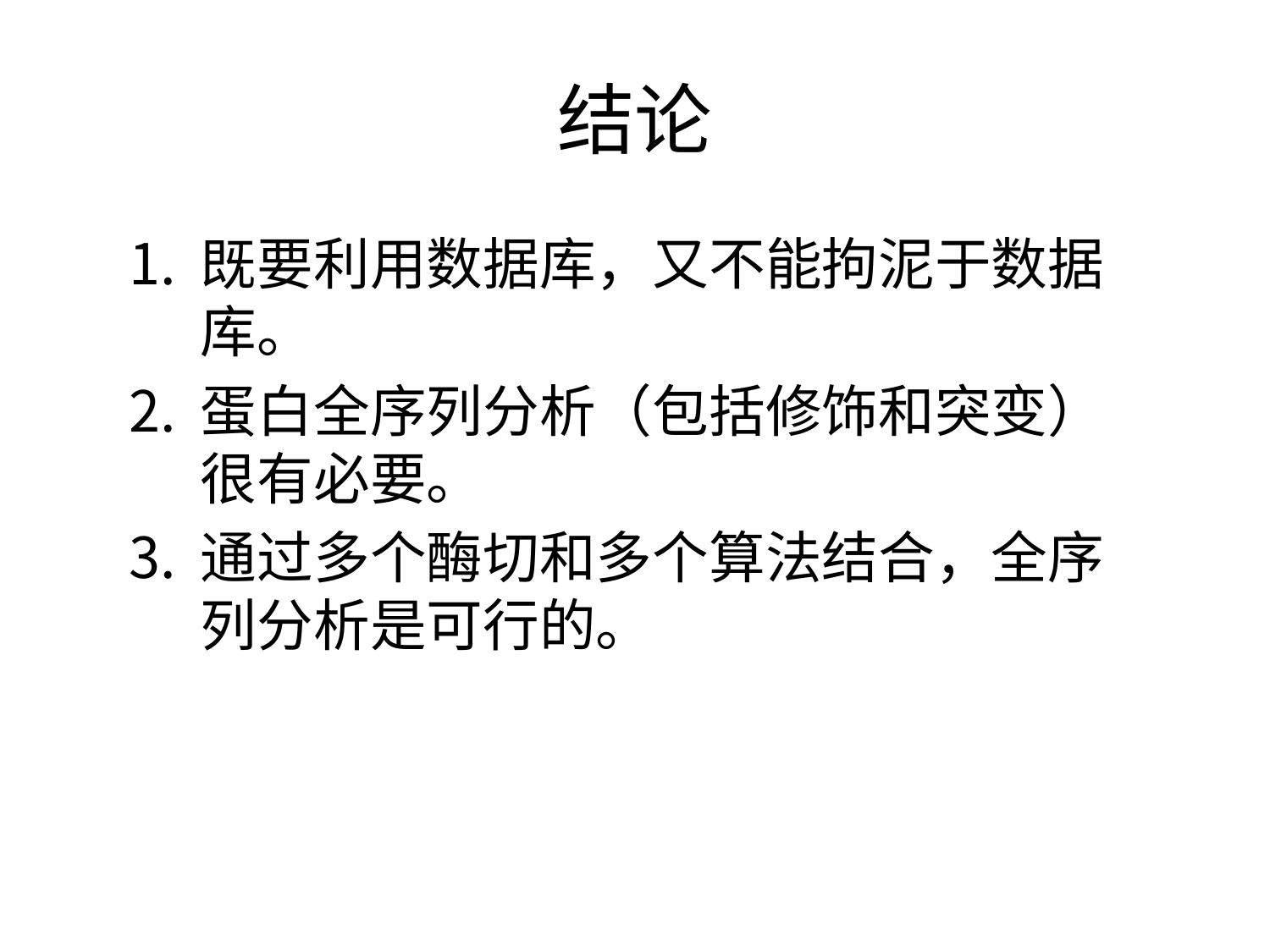

# 结论
既要利用数据库，又不能拘泥于数据库。
蛋白全序列分析（包括修饰和突变）很有必要。
通过多个酶切和多个算法结合，全序列分析是可行的。